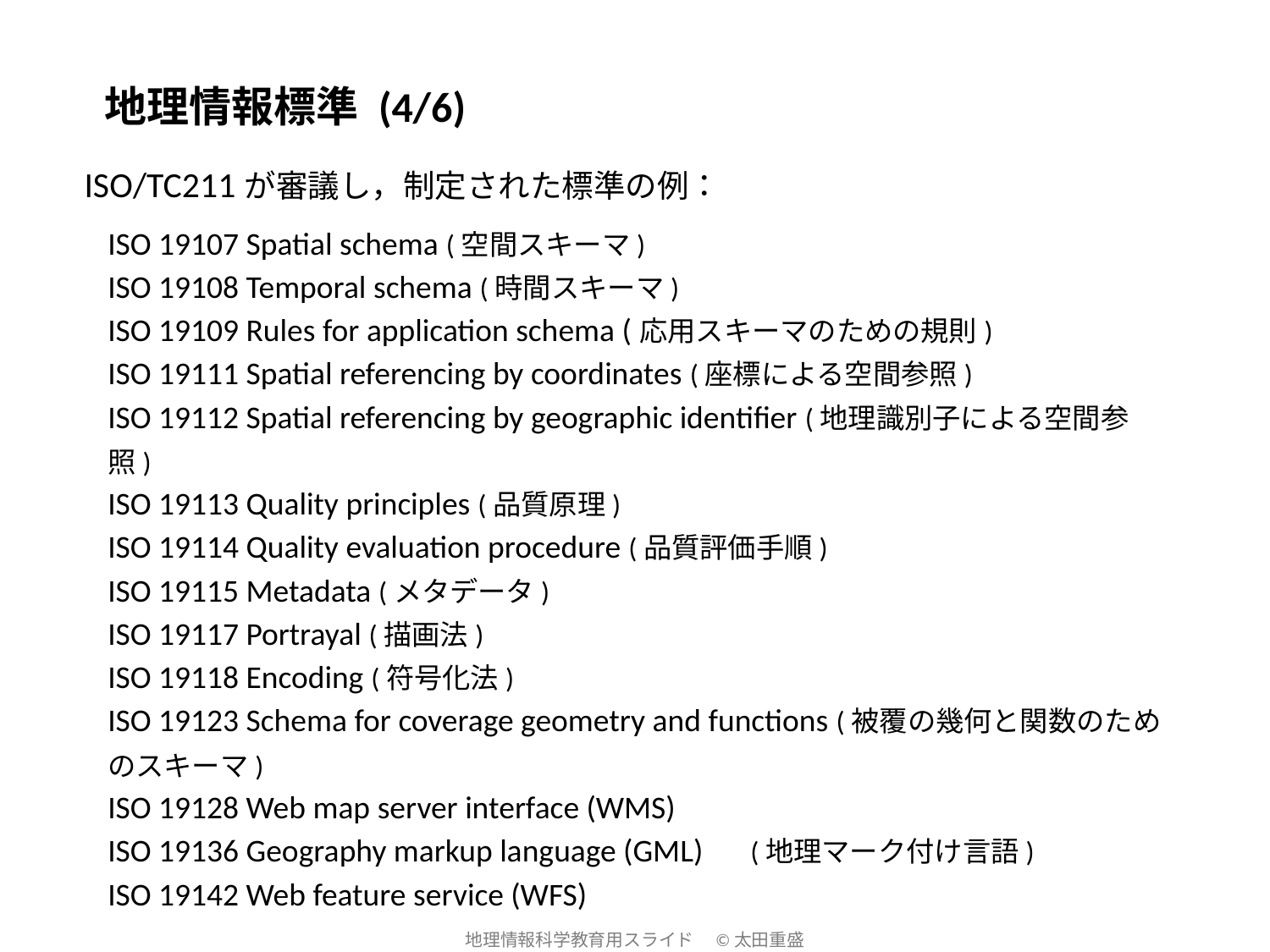

地理情報標準 (4/6)
ISO/TC211が審議し，制定された標準の例：
ISO 19107 Spatial schema (空間スキーマ)
ISO 19108 Temporal schema (時間スキーマ)
ISO 19109 Rules for application schema (応用スキーマのための規則)
ISO 19111 Spatial referencing by coordinates (座標による空間参照)
ISO 19112 Spatial referencing by geographic identifier (地理識別子による空間参照)
ISO 19113 Quality principles (品質原理)
ISO 19114 Quality evaluation procedure (品質評価手順)
ISO 19115 Metadata (メタデータ)
ISO 19117 Portrayal (描画法)
ISO 19118 Encoding (符号化法)
ISO 19123 Schema for coverage geometry and functions (被覆の幾何と関数のためのスキーマ)
ISO 19128 Web map server interface (WMS)
ISO 19136 Geography markup language (GML)　(地理マーク付け言語)
ISO 19142 Web feature service (WFS)